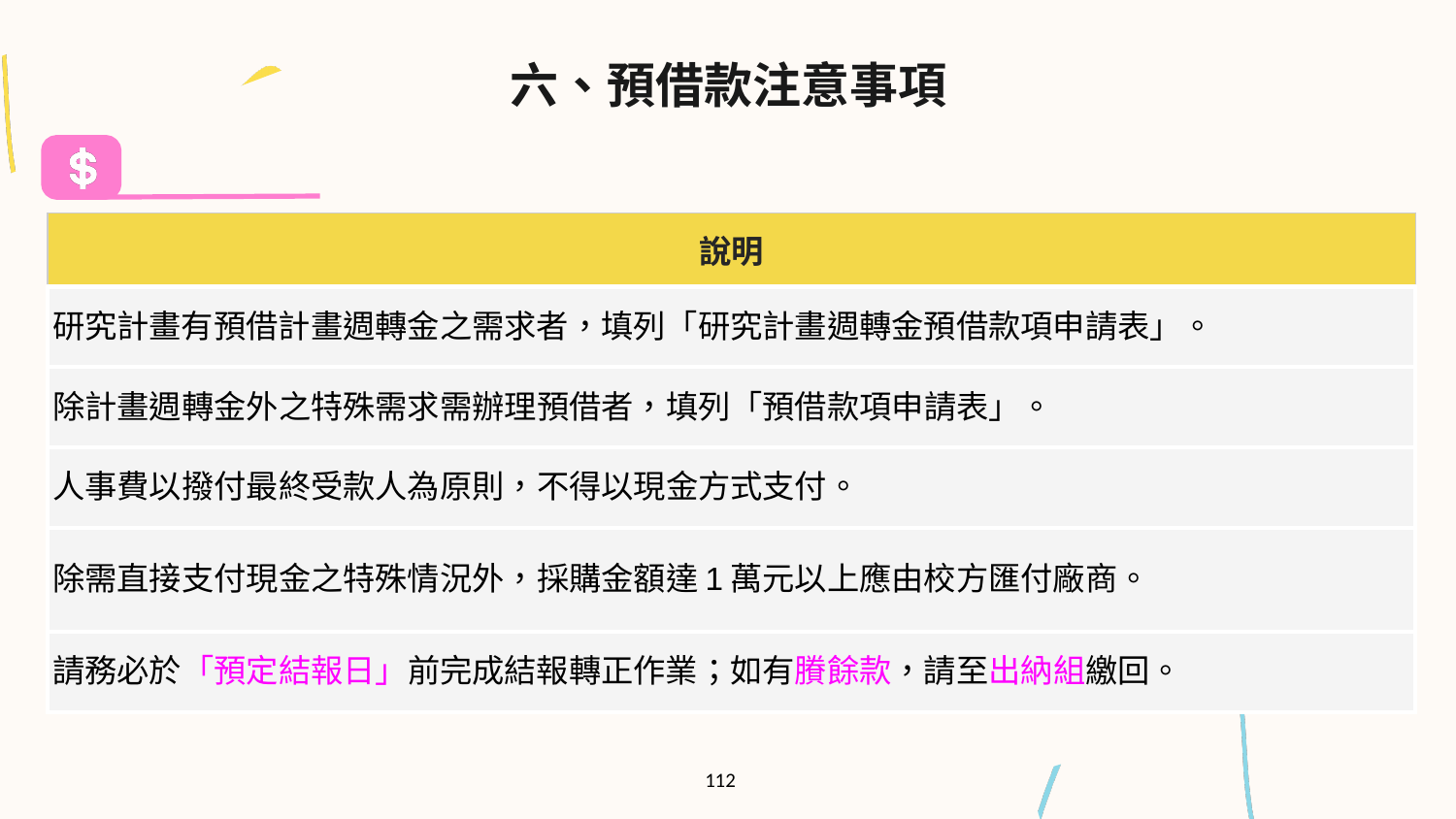

六、預借款注意事項

| 說明 |
| --- |
| 研究計畫有預借計畫週轉金之需求者，填列「研究計畫週轉金預借款項申請表」。 |
| 除計畫週轉金外之特殊需求需辦理預借者，填列「預借款項申請表」。 |
| 人事費以撥付最終受款人為原則，不得以現金方式支付。 |
| 除需直接支付現金之特殊情況外，採購金額達1萬元以上應由校方匯付廠商。 |
| 請務必於「預定結報日」前完成結報轉正作業；如有賸餘款，請至出納組繳回。 |

112